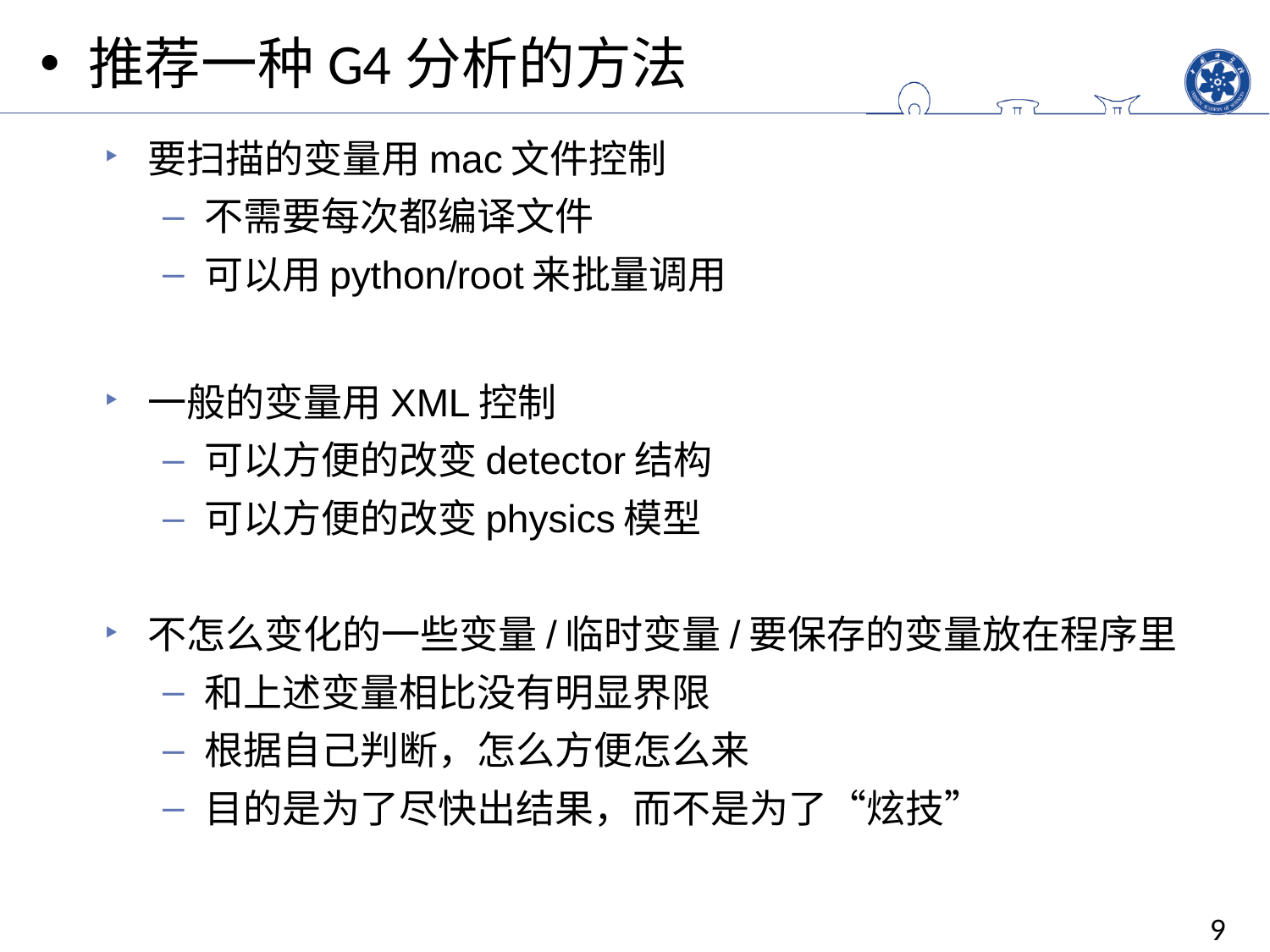

推荐一种G4分析的方法
要扫描的变量用mac文件控制
不需要每次都编译文件
可以用python/root来批量调用

一般的变量用XML控制
可以方便的改变detector结构
可以方便的改变physics模型

不怎么变化的一些变量/临时变量/要保存的变量放在程序里
和上述变量相比没有明显界限
根据自己判断，怎么方便怎么来
目的是为了尽快出结果，而不是为了“炫技”
9